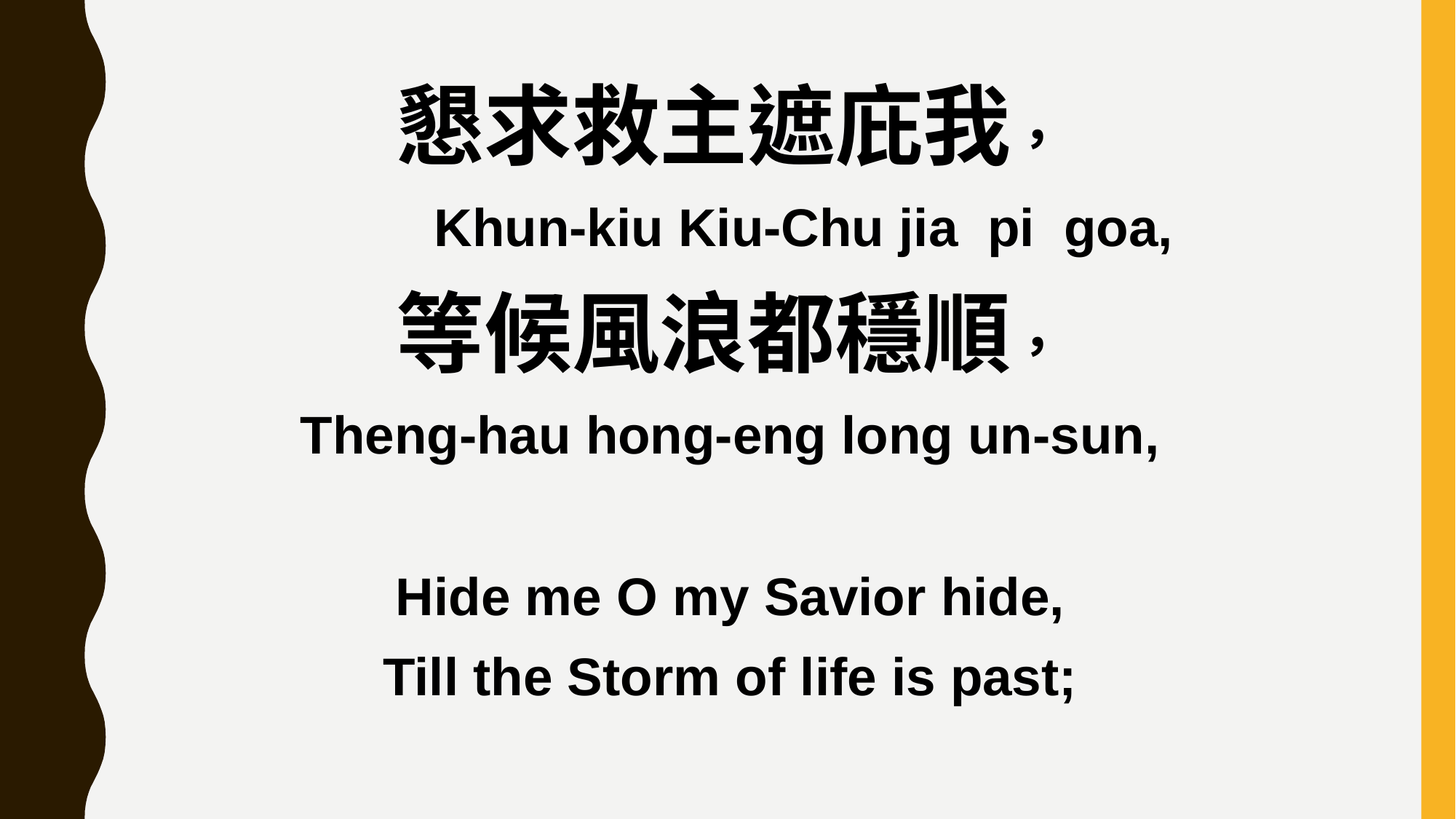

懇求救主遮庇我，
                Khun-kiu Kiu-Chu jia  pi  goa,
等候風浪都穩順，
Theng-hau hong-eng long un-sun,

Hide me O my Savior hide,
Till the Storm of life is past;